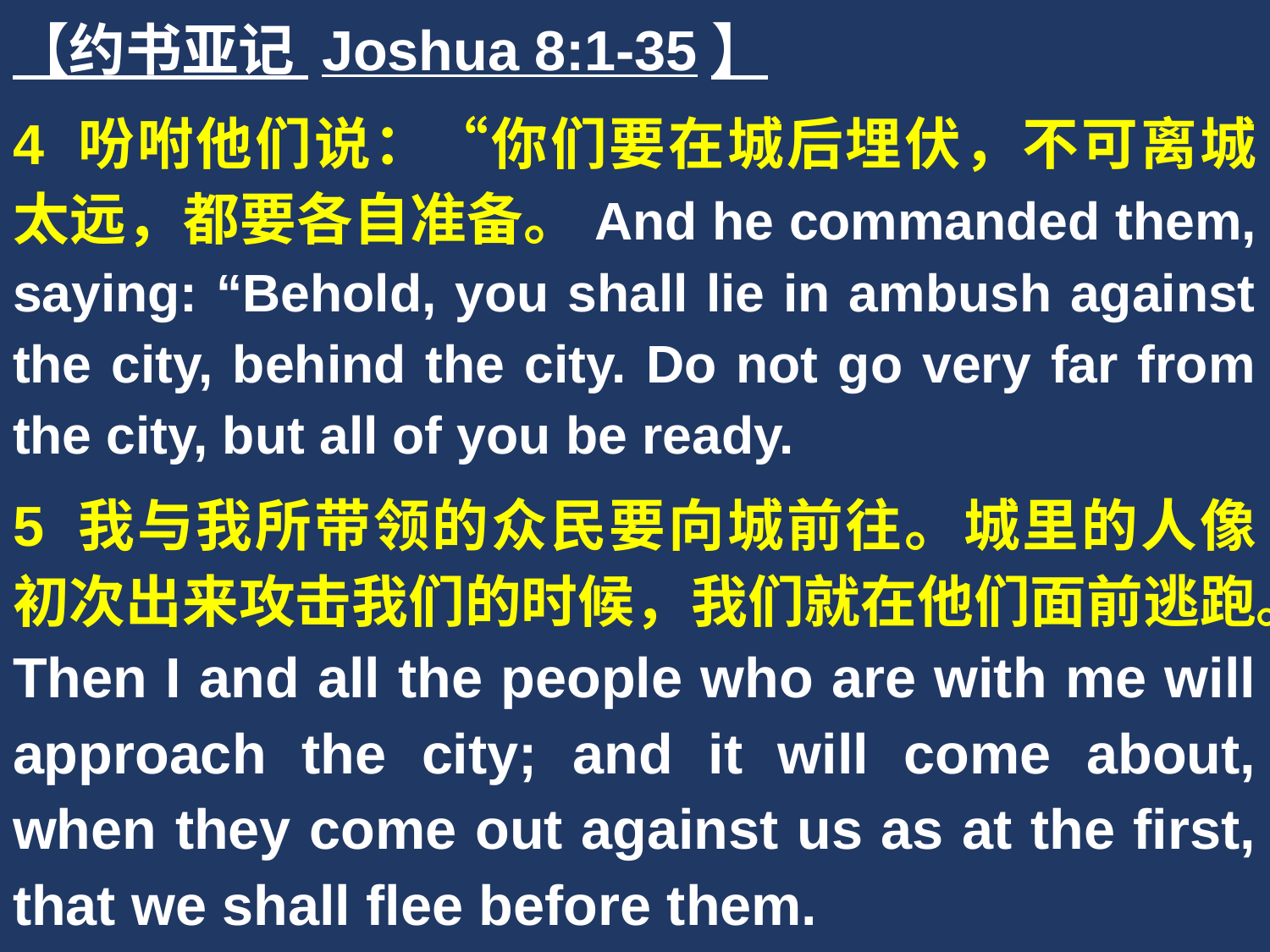

【约书亚记 Joshua 8:1-35】
4 吩咐他们说：“你们要在城后埋伏，不可离城太远，都要各自准备。And he commanded them, saying: “Behold, you shall lie in ambush against the city, behind the city. Do not go very far from the city, but all of you be ready.
5 我与我所带领的众民要向城前往。城里的人像初次出来攻击我们的时候，我们就在他们面前逃跑。Then I and all the people who are with me will approach the city; and it will come about, when they come out against us as at the first, that we shall flee before them.